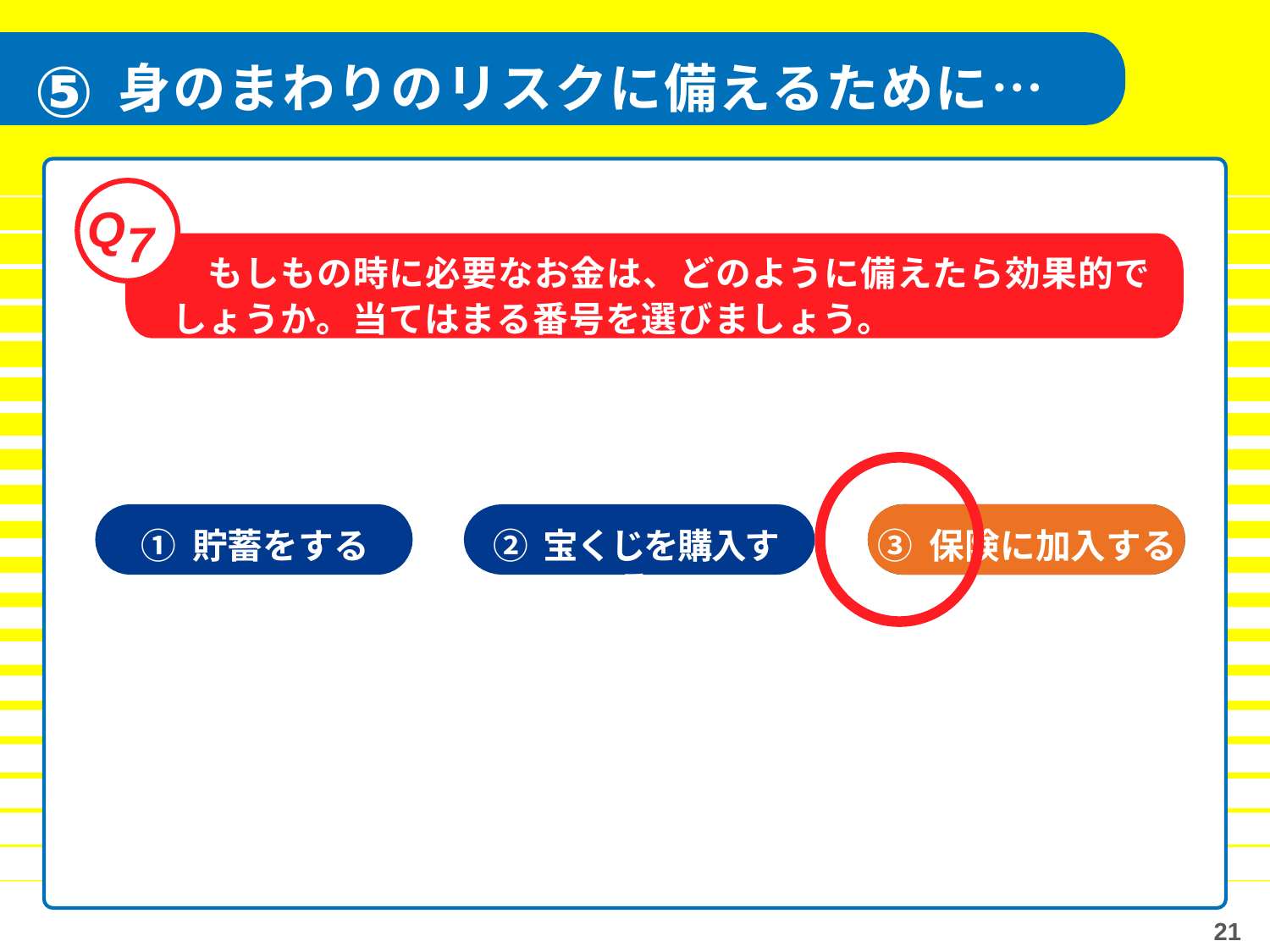

⑤
身のまわりのリスクに備えるために…

Q
7

　もしもの時に必要なお金は、どのように備えたら効果的でしょうか。当てはまる番号を選びましょう。

① 貯蓄をする

② 宝くじを購入する

③ 保険に加入する

③ 保険に加入する